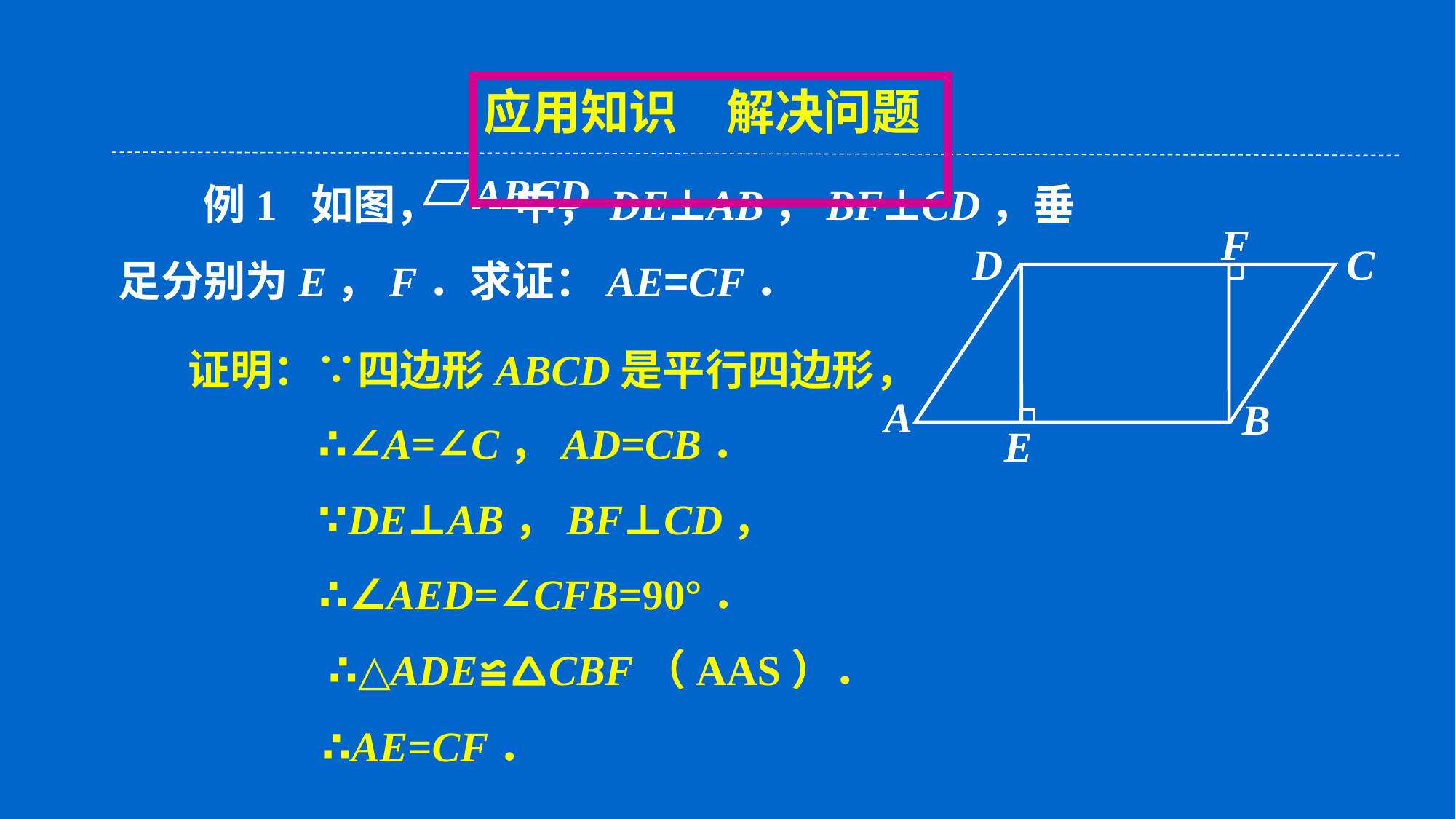

应用知识　解决问题
　　例1  如图，        中，DE⊥AB，BF⊥CD，垂足分别为E，F．求证：AE=CF．
ABCD

F
D
C

A
B
E

证明：∵四边形ABCD是平行四边形，
∴∠A=∠C，AD=CB．
∵DE⊥AB，BF⊥CD，
∴∠AED=∠CFB=90°．
∴△ADE≌△CBF（AAS）．
∴AE=CF．